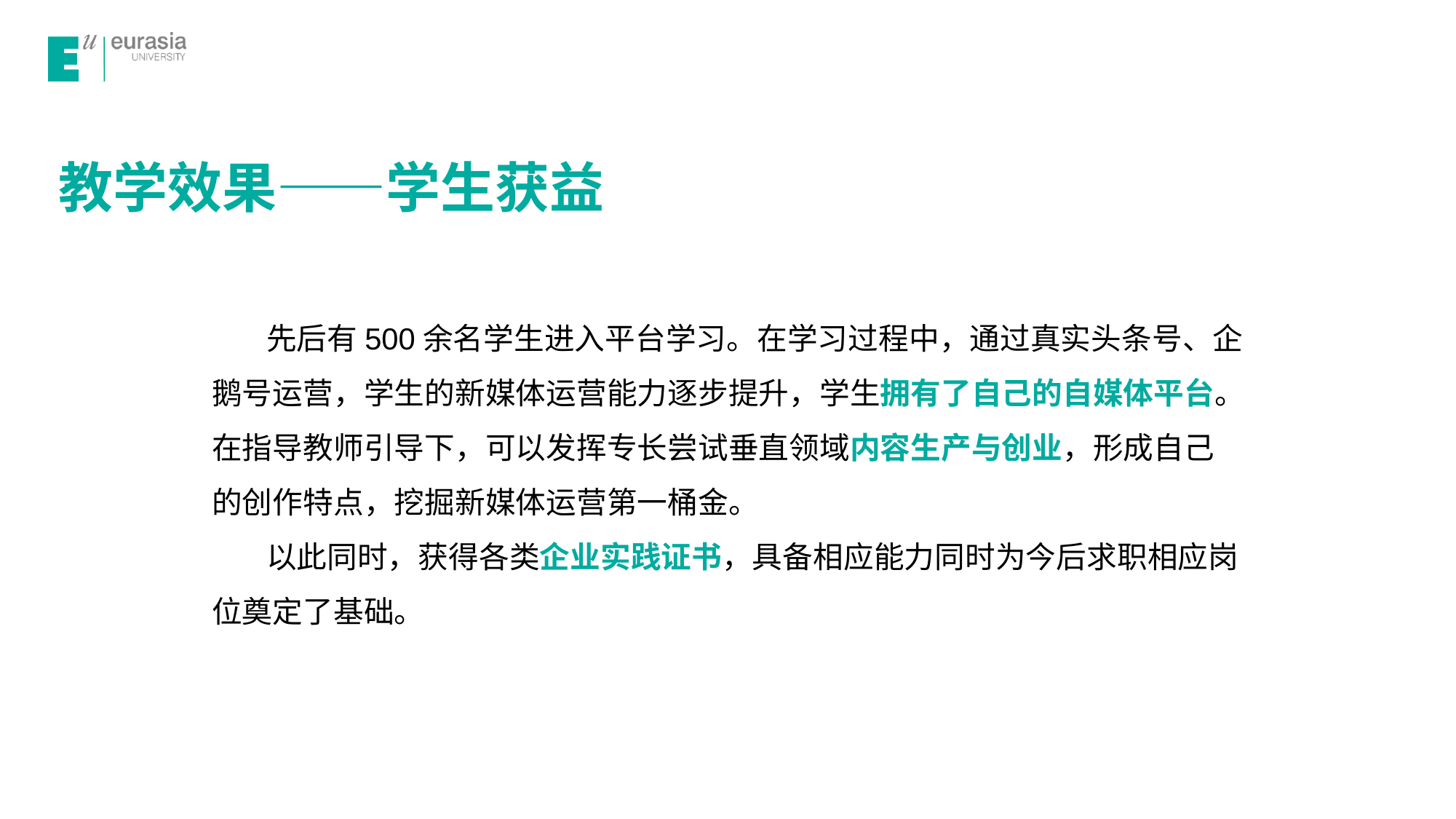

教学效果——学生获益
       先后有500余名学生进入平台学习。在学习过程中，通过真实头条号、企鹅号运营，学生的新媒体运营能力逐步提升，学生拥有了自己的自媒体平台。在指导教师引导下，可以发挥专长尝试垂直领域内容生产与创业，形成自己的创作特点，挖掘新媒体运营第一桶金。
       以此同时，获得各类企业实践证书，具备相应能力同时为今后求职相应岗位奠定了基础。